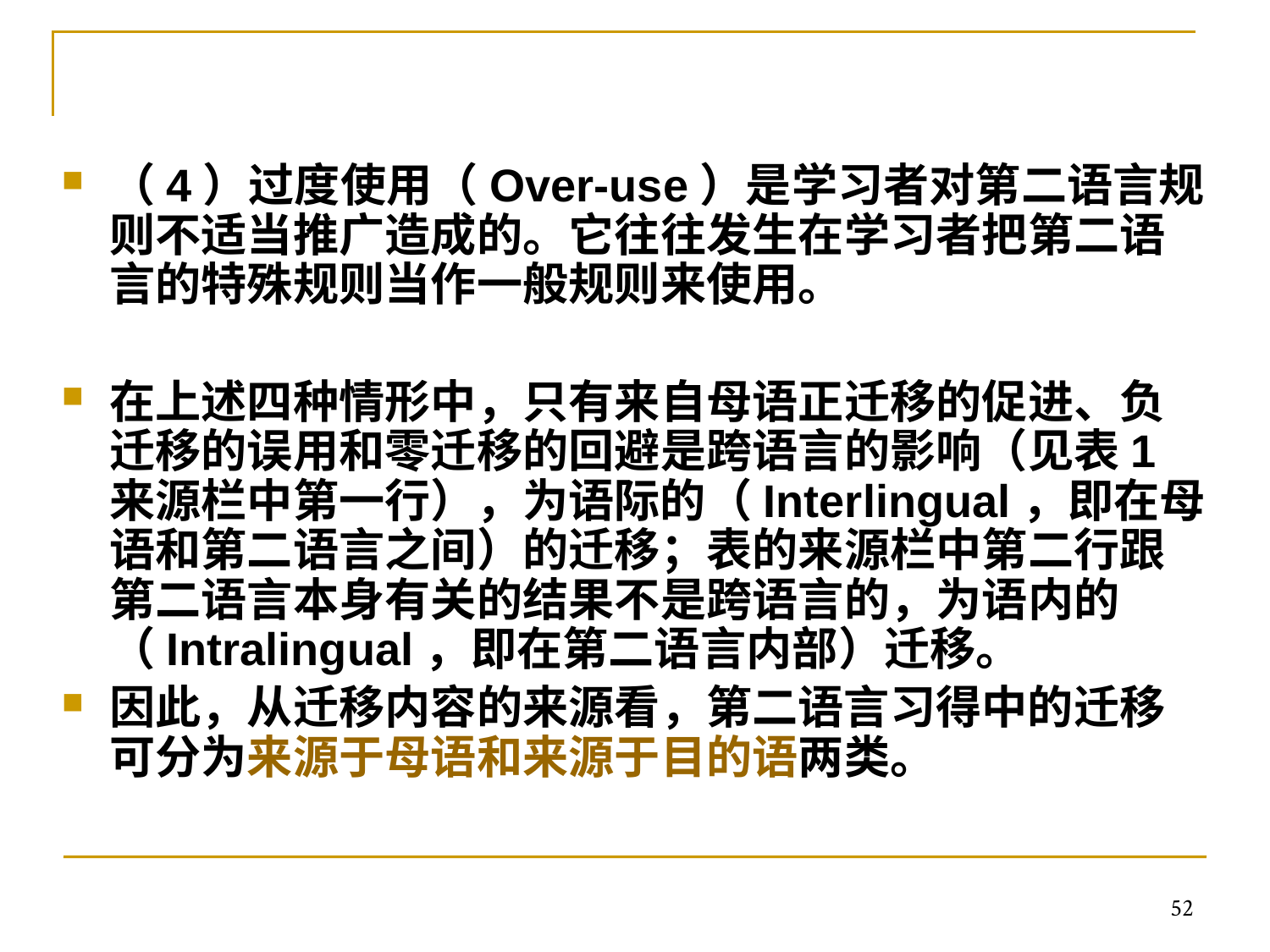

（4）过度使用（Over-use）是学习者对第二语言规则不适当推广造成的。它往往发生在学习者把第二语言的特殊规则当作一般规则来使用。

在上述四种情形中，只有来自母语正迁移的促进、负迁移的误用和零迁移的回避是跨语言的影响（见表1来源栏中第一行），为语际的（Interlingual，即在母语和第二语言之间）的迁移；表的来源栏中第二行跟第二语言本身有关的结果不是跨语言的，为语内的（Intralingual，即在第二语言内部）迁移。
因此，从迁移内容的来源看，第二语言习得中的迁移可分为来源于母语和来源于目的语两类。

52